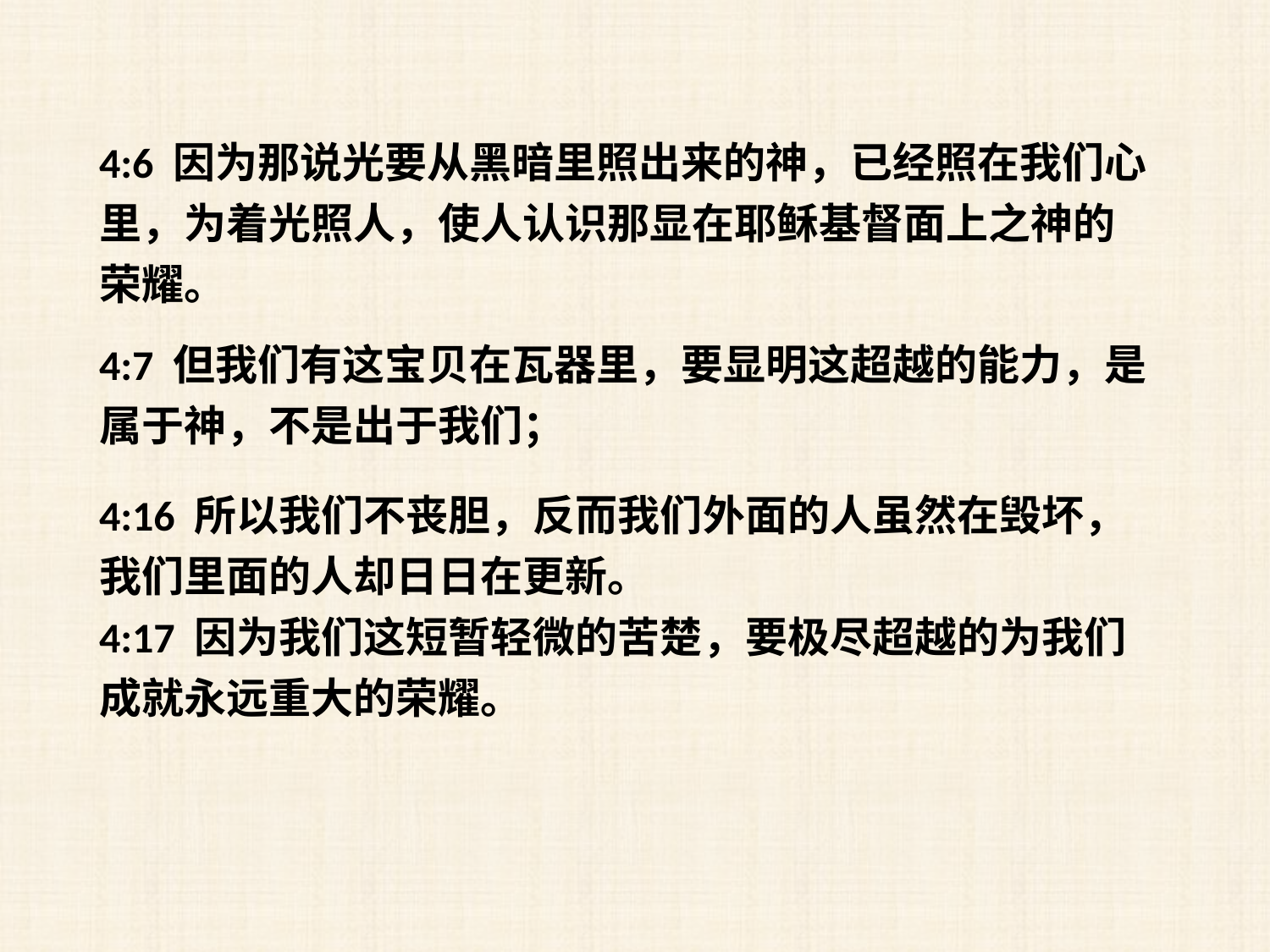

4:6 因为那说光要从黑暗里照出来的神，已经照在我们心里，为着光照人，使人认识那显在耶稣基督面上之神的荣耀。
4:7 但我们有这宝贝在瓦器里，要显明这超越的能力，是属于神，不是出于我们；
4:16 所以我们不丧胆，反而我们外面的人虽然在毁坏，我们里面的人却日日在更新。
4:17 因为我们这短暂轻微的苦楚，要极尽超越的为我们成就永远重大的荣耀。